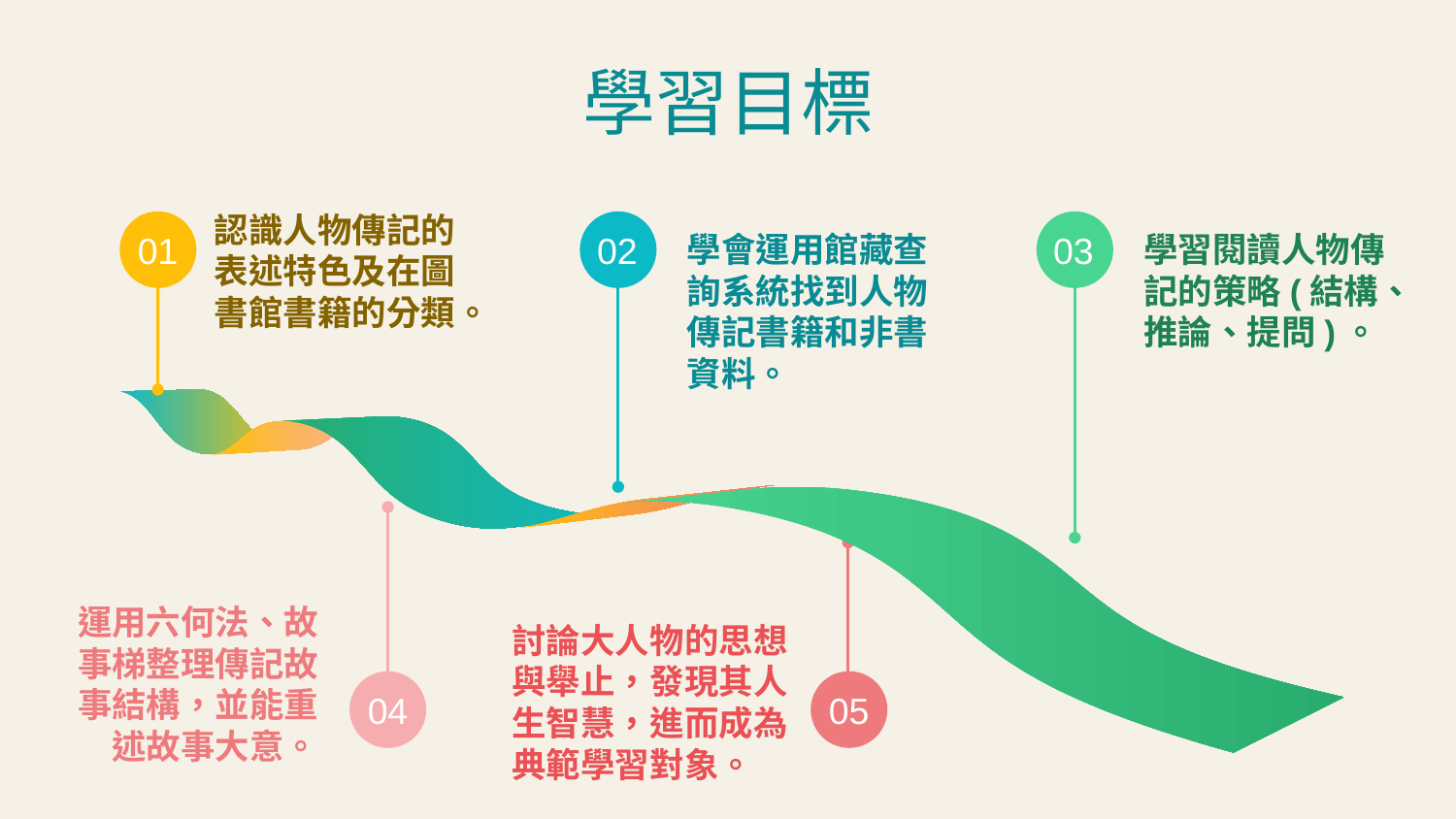

# 學習目標
認識人物傳記的表述特色及在圖書館書籍的分類。

學會運用館藏查詢系統找到人物傳記書籍和非書資料。

學習閱讀人物傳記的策略(結構、推論、提問)。
01
02
03

運用六何法、故事梯整理傳記故事結構，並能重述故事大意。

討論大人物的思想與舉止，發現其人生智慧，進而成為典範學習對象。
04
05